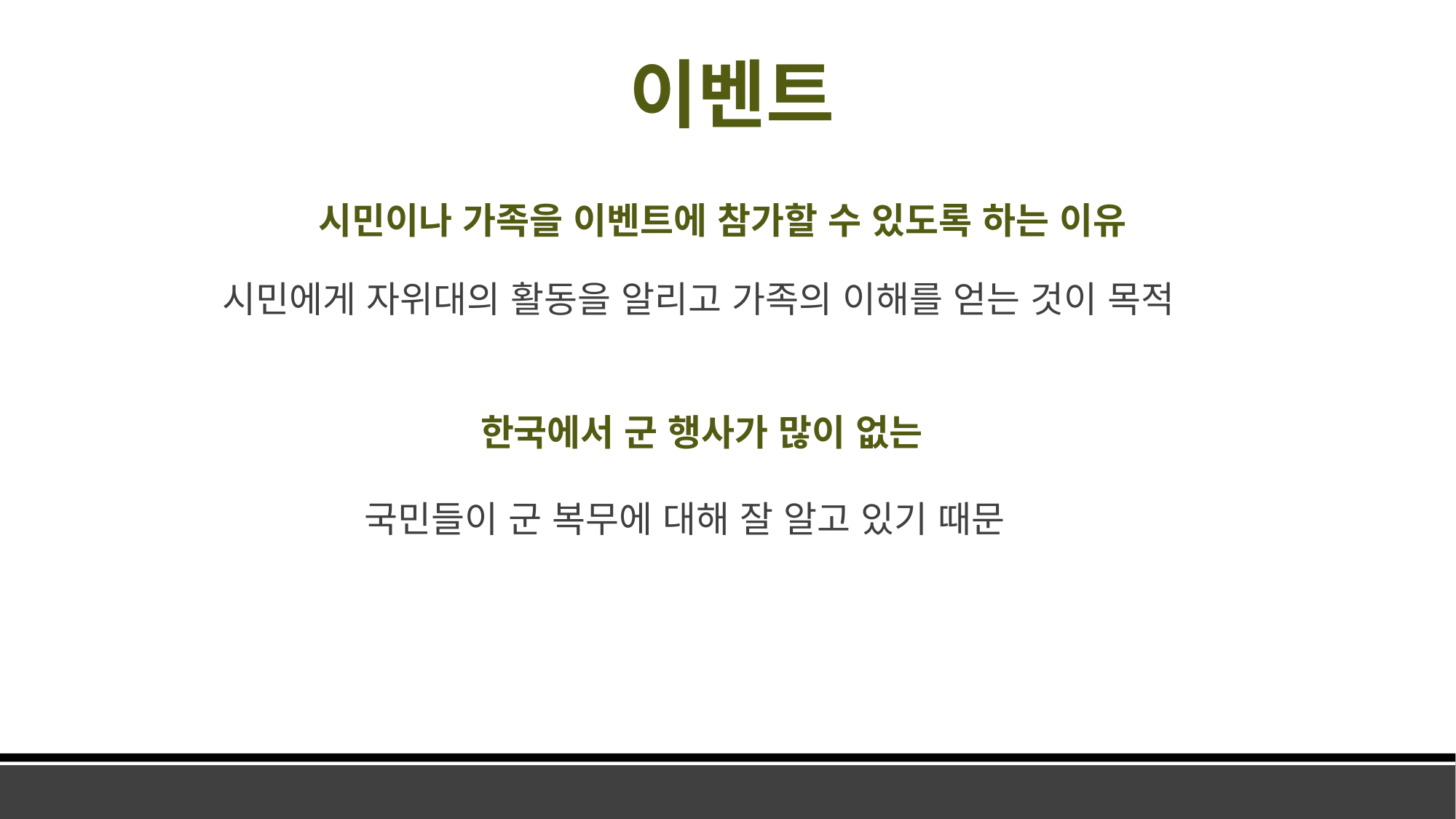

이벤트
시민이나 가족을 이벤트에 참가할 수 있도록 하는 이유
시민에게 자위대의 활동을 알리고 가족의 이해를 얻는 것이 목적
한국에서 군 행사가 많이 없는
국민들이 군 복무에 대해 잘 알고 있기 때문